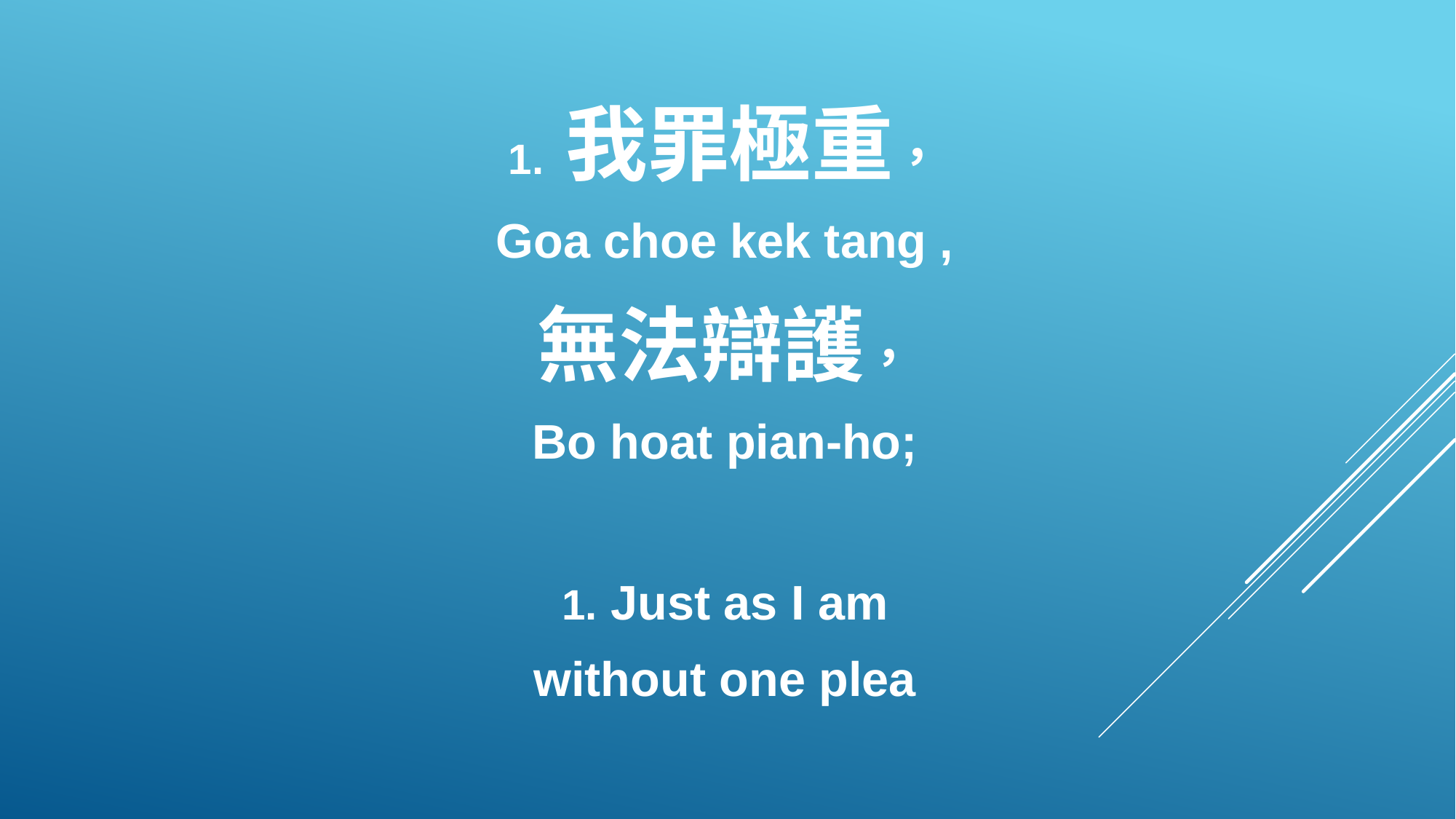

1. 我罪極重，
Goa choe kek tang ,
無法辯護，
Bo hoat pian-ho;

1. Just as I am
without one plea